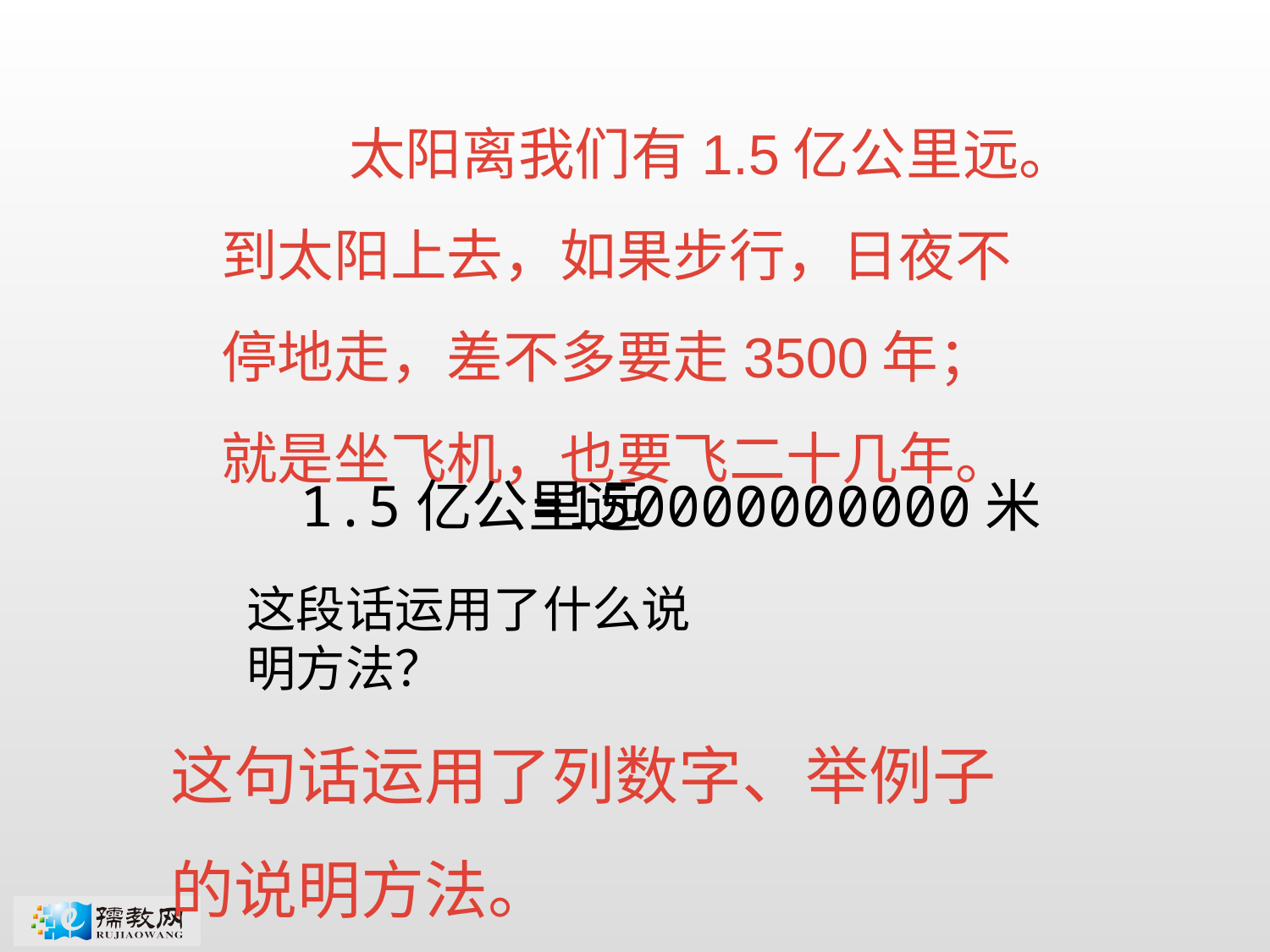

太阳离我们有1.5亿公里远。到太阳上去，如果步行，日夜不停地走，差不多要走3500年；就是坐飞机，也要飞二十几年。
1.5亿公里远
=150000000000米
这段话运用了什么说明方法？
这句话运用了列数字、举例子的说明方法。